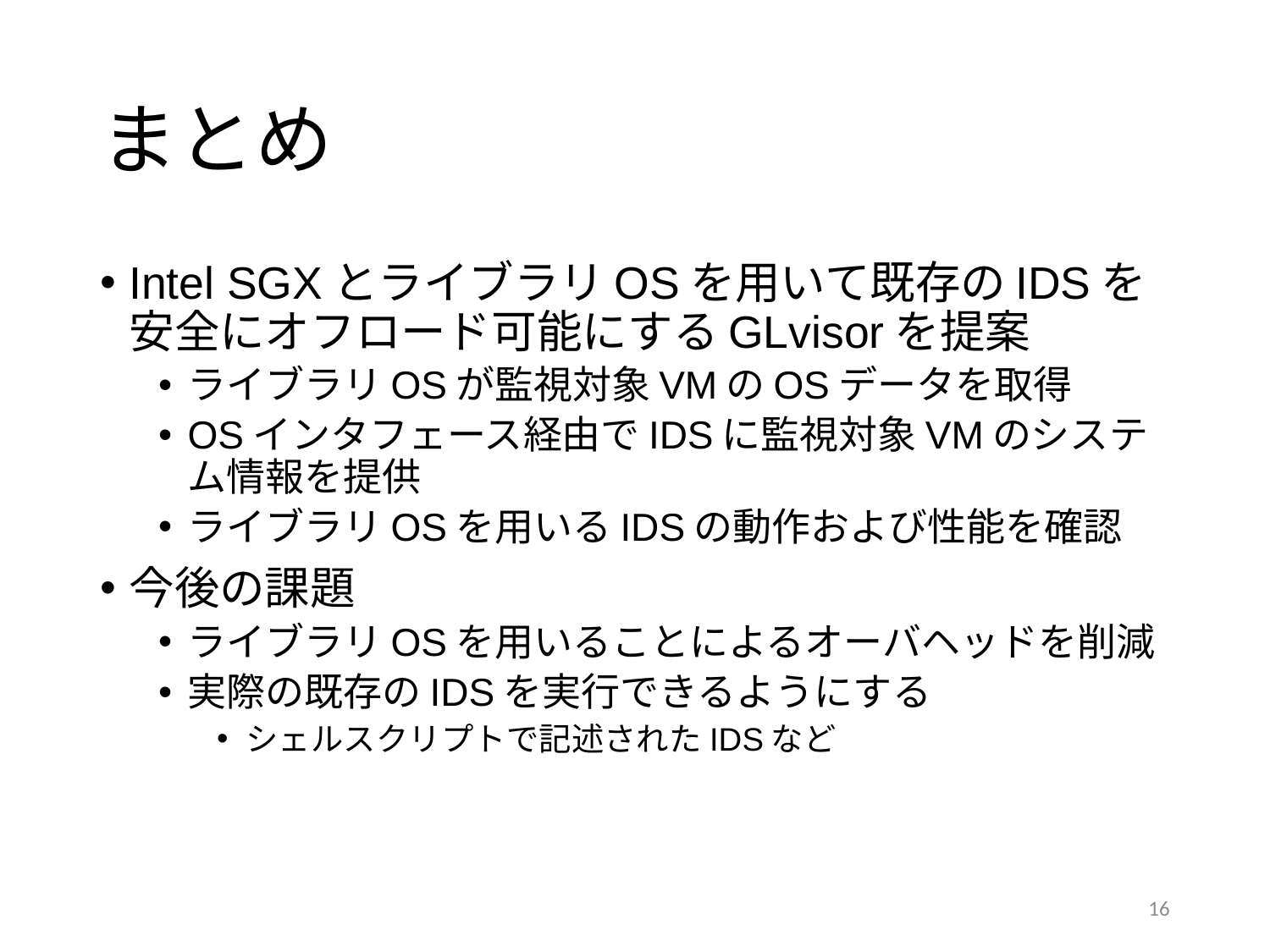

# まとめ
Intel SGXとライブラリOSを用いて既存のIDSを安全にオフロード可能にするGLvisorを提案
ライブラリOSが監視対象VMのOSデータを取得
OSインタフェース経由でIDSに監視対象VMのシステム情報を提供
ライブラリOSを用いるIDSの動作および性能を確認
今後の課題
ライブラリOSを用いることによるオーバヘッドを削減
実際の既存のIDSを実行できるようにする
シェルスクリプトで記述されたIDSなど
16